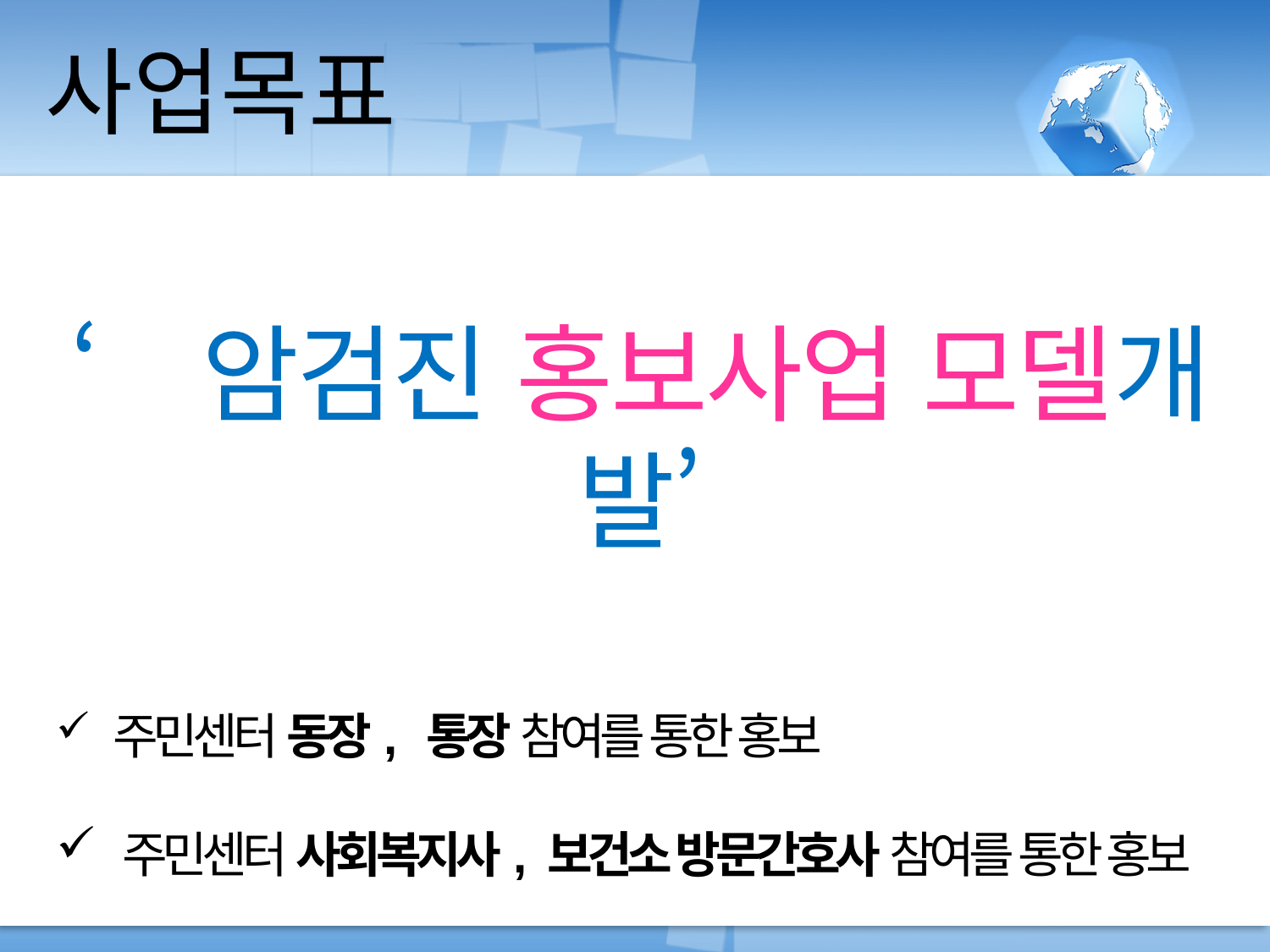

사업목표

‘암검진 홍보사업 모델개발’

 주민센터 동장,  통장 참여를 통한 홍보
 주민센터 사회복지사, 보건소 방문간호사 참여를 통한 홍보